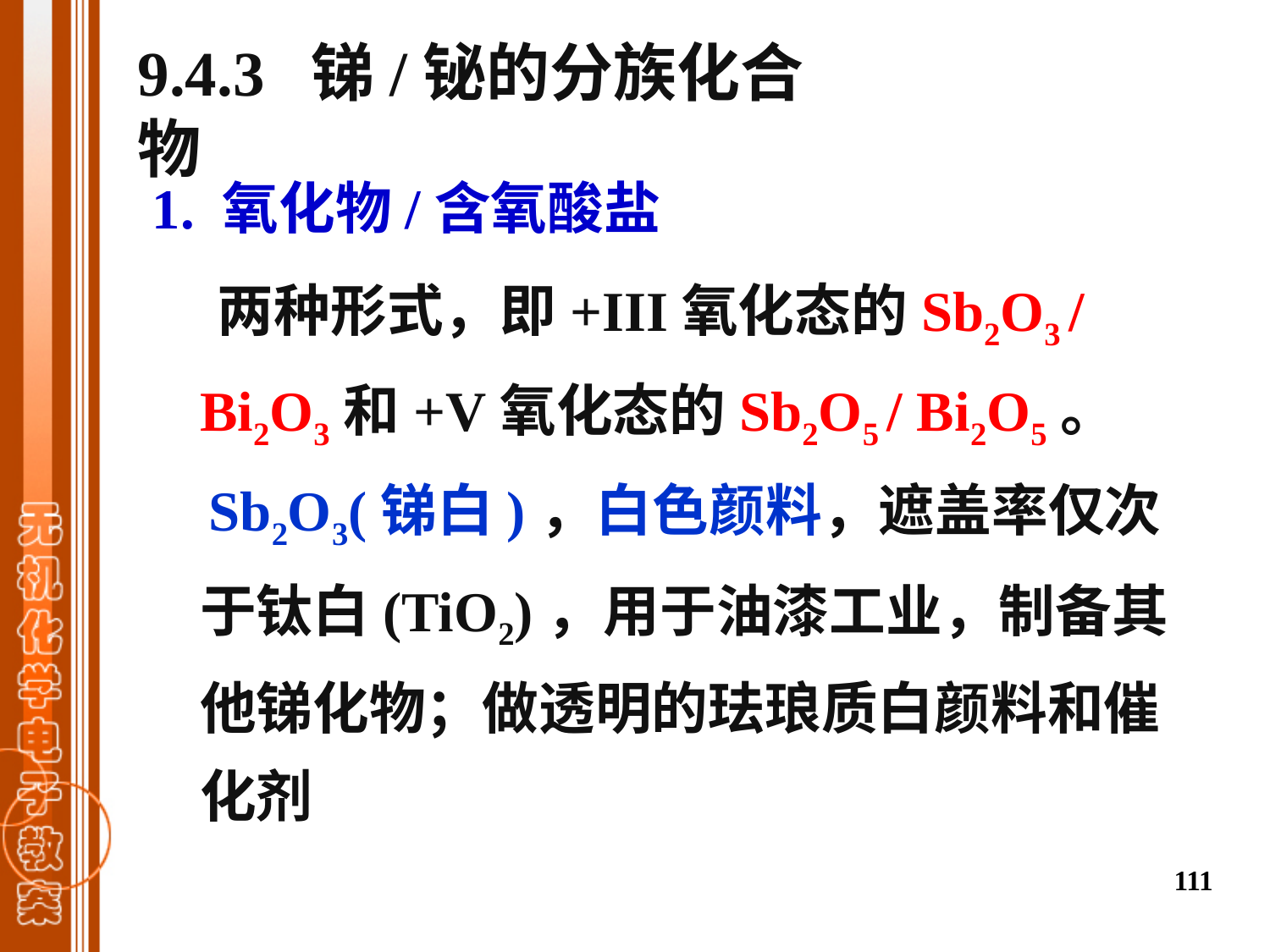

9.4.3  锑/铋的分族化合物
1. 氧化物/含氧酸盐
    两种形式，即+III氧化态的Sb2O3 / Bi2O3和+V氧化态的Sb2O5 / Bi2O5。
    Sb2O3(锑白)，白色颜料，遮盖率仅次于钛白(TiO2)，用于油漆工业，制备其他锑化物；做透明的珐琅质白颜料和催化剂
111